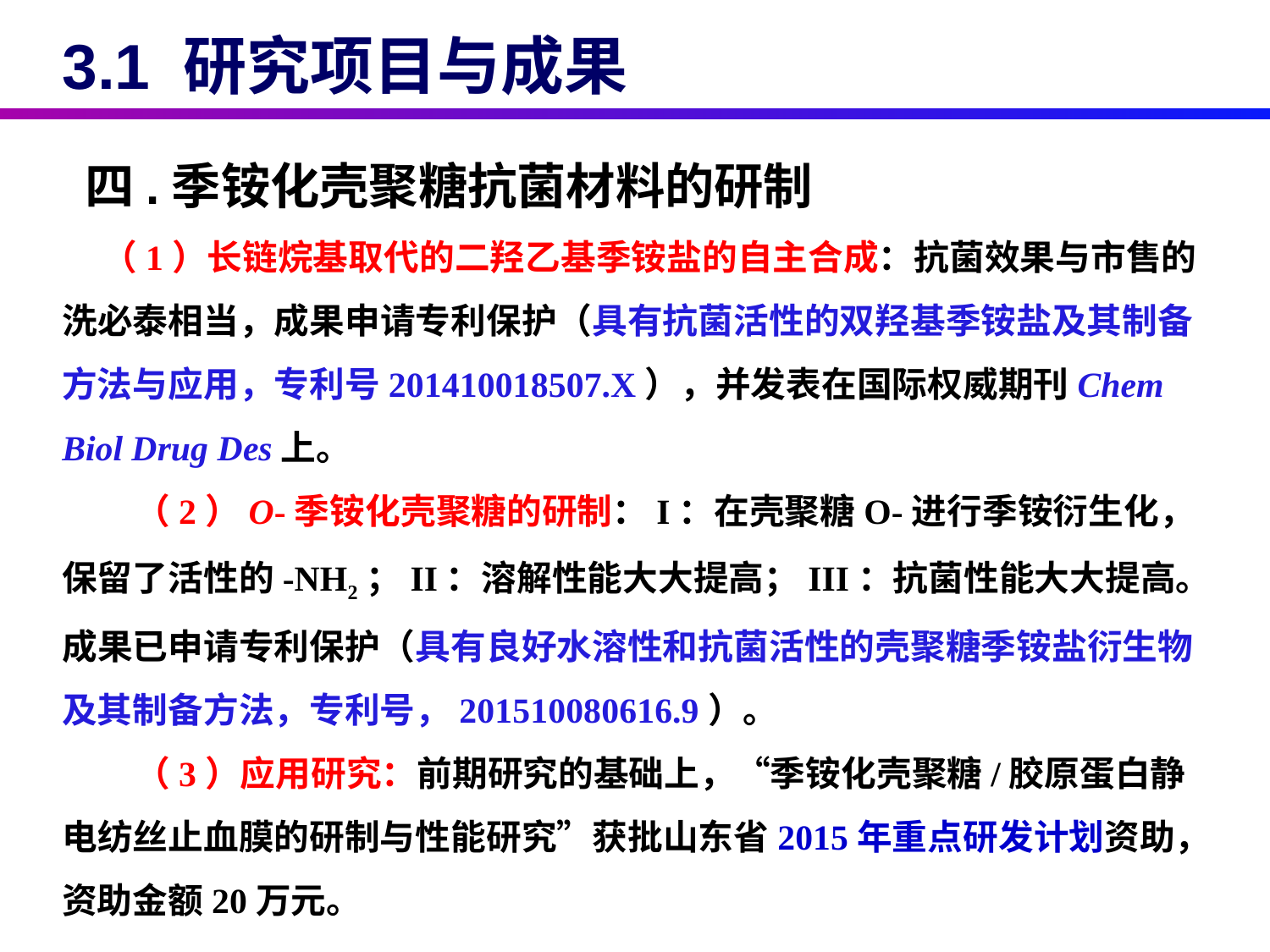

3.1 研究项目与成果

 四.季铵化壳聚糖抗菌材料的研制
    （1）长链烷基取代的二羟乙基季铵盐的自主合成：抗菌效果与市售的洗必泰相当，成果申请专利保护（具有抗菌活性的双羟基季铵盐及其制备方法与应用，专利号201410018507.X），并发表在国际权威期刊Chem Biol Drug Des上。
        （2）O-季铵化壳聚糖的研制：I：在壳聚糖O-进行季铵衍生化，保留了活性的-NH2；II：溶解性能大大提高；III：抗菌性能大大提高。
成果已申请专利保护（具有良好水溶性和抗菌活性的壳聚糖季铵盐衍生物及其制备方法，专利号，201510080616.9）。
        （3）应用研究：前期研究的基础上，“季铵化壳聚糖/胶原蛋白静电纺丝止血膜的研制与性能研究”获批山东省2015年重点研发计划资助，资助金额20万元。